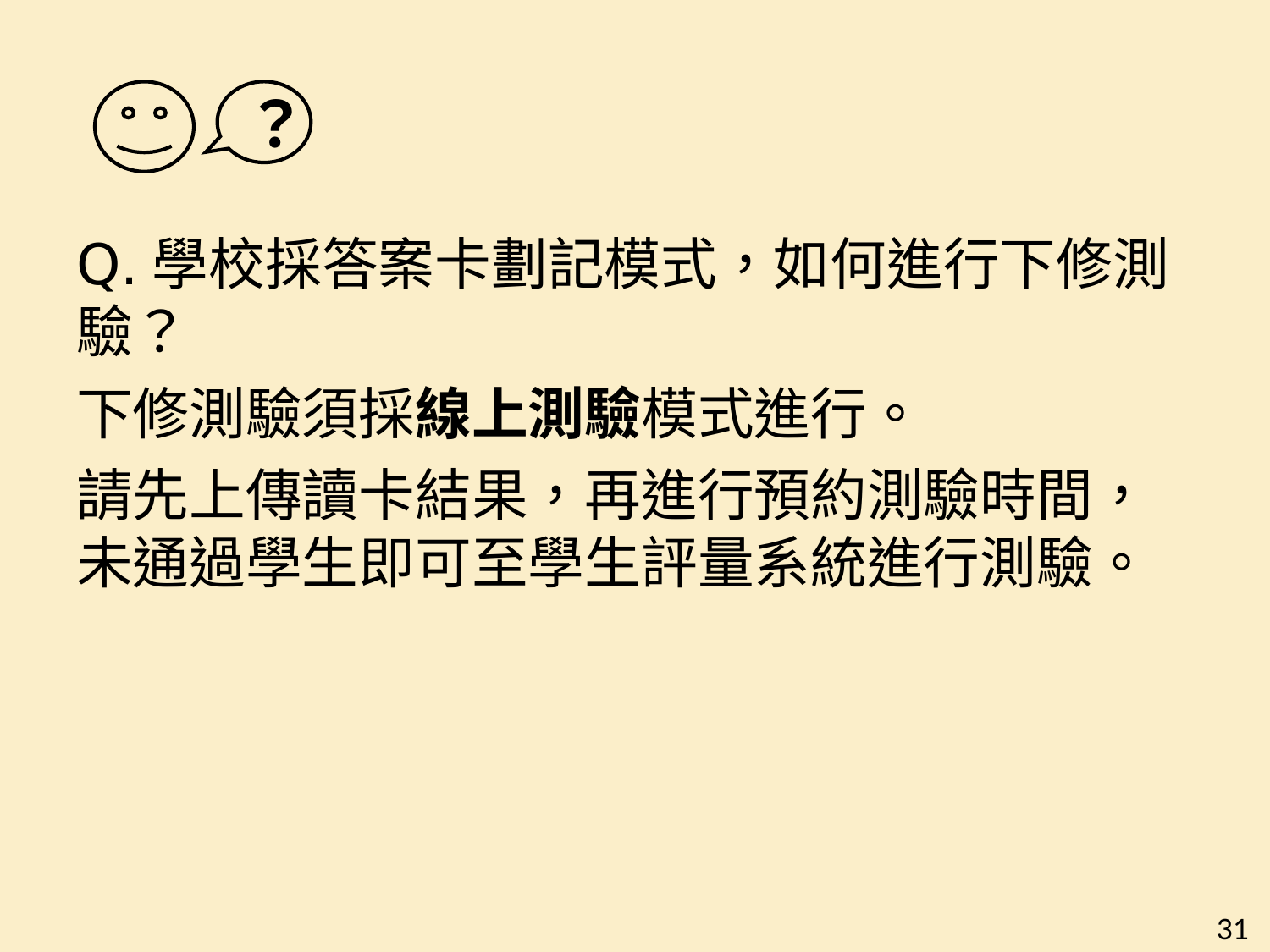

？
Q.學校採答案卡劃記模式，如何進行下修測驗？
下修測驗須採線上測驗模式進行。
請先上傳讀卡結果，再進行預約測驗時間，未通過學生即可至學生評量系統進行測驗。
31